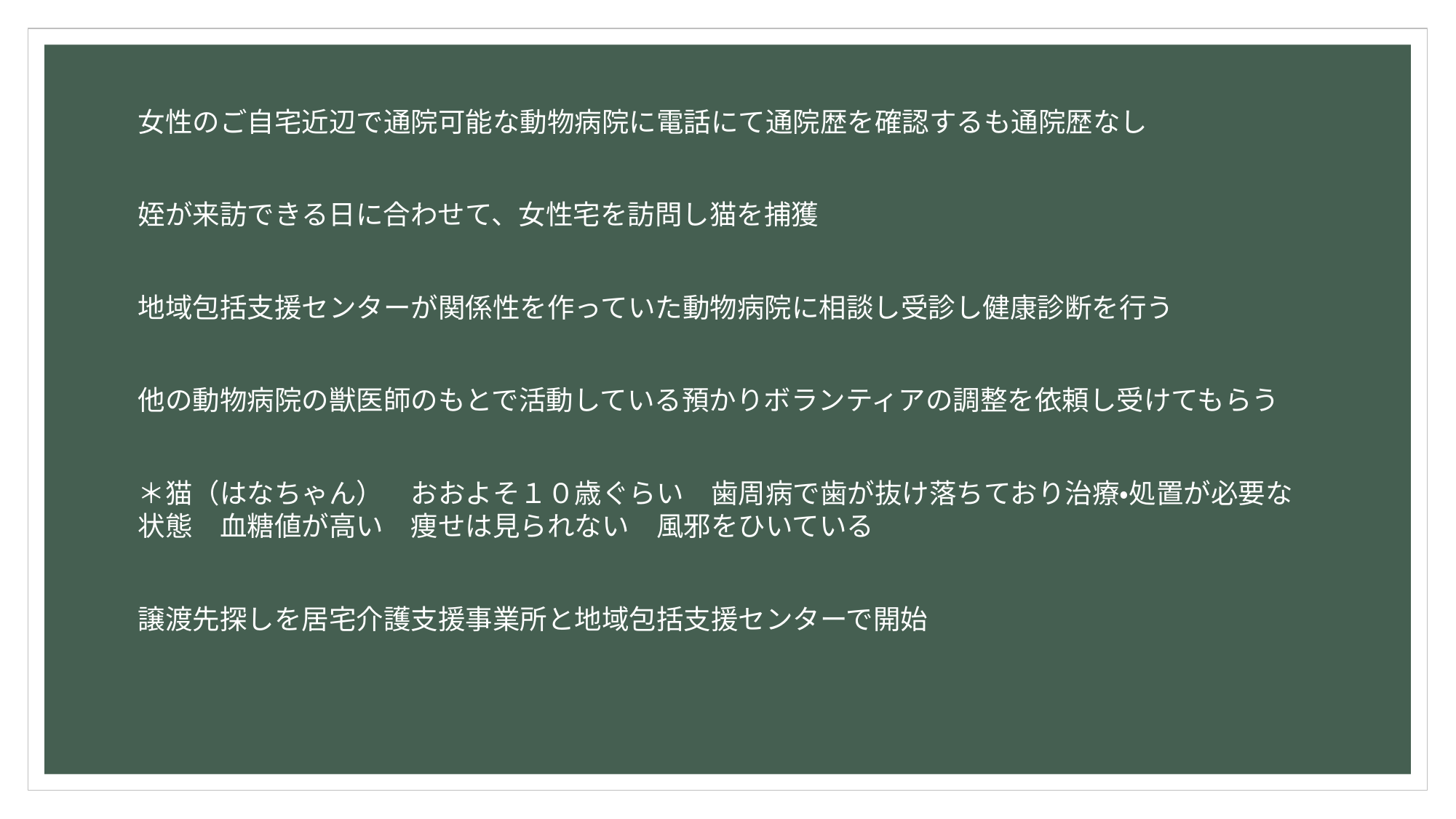

女性のご自宅近辺で通院可能な動物病院に電話にて通院歴を確認するも通院歴なし

姪が来訪できる日に合わせて、女性宅を訪問し猫を捕獲

地域包括支援センターが関係性を作っていた動物病院に相談し受診し健康診断を行う

他の動物病院の獣医師のもとで活動している預かりボランティアの調整を依頼し受けてもらう

＊猫（はなちゃん）　おおよそ１０歳ぐらい　歯周病で歯が抜け落ちており治療・処置が必要な状態　血糖値が高い　痩せは見られない　風邪をひいている

譲渡先探しを居宅介護支援事業所と地域包括支援センターで開始